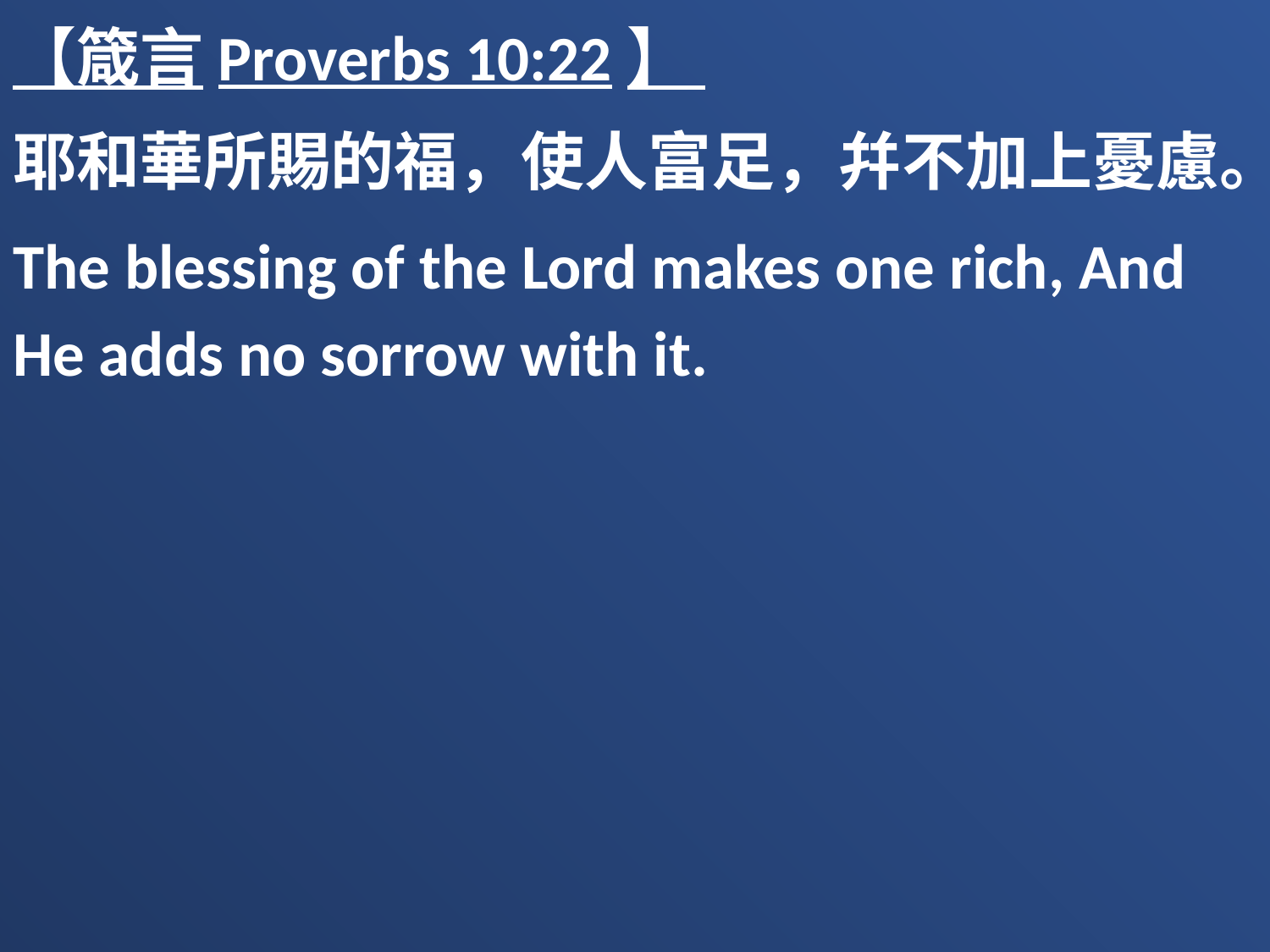

【箴言Proverbs 10:22】
耶和華所賜的福，使人富足，幷不加上憂慮。
The blessing of the Lord makes one rich, And He adds no sorrow with it.